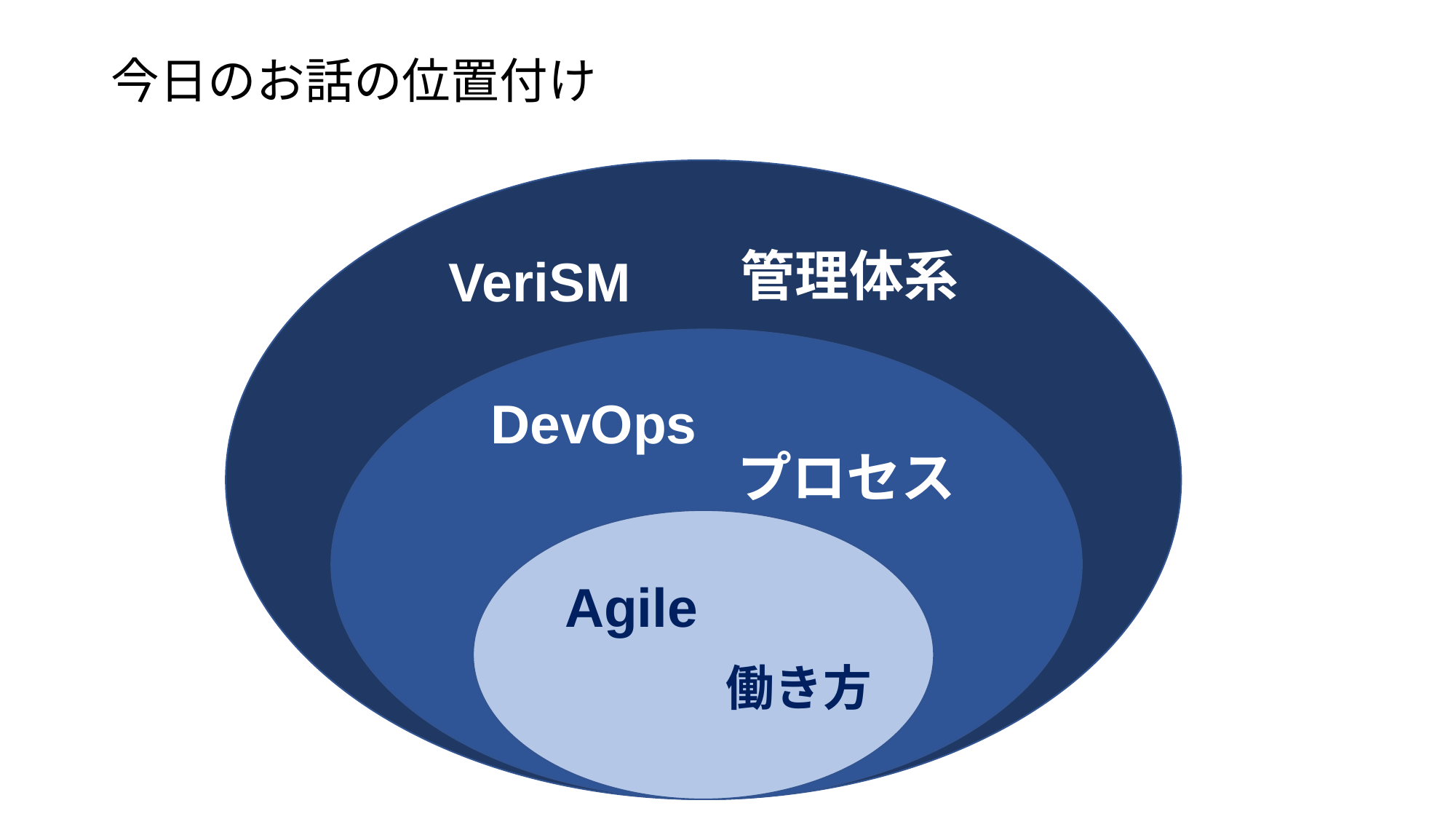

# 今日のお話の位置付け

管理体系
VeriSM

DevOps
プロセス

Agile
働き方